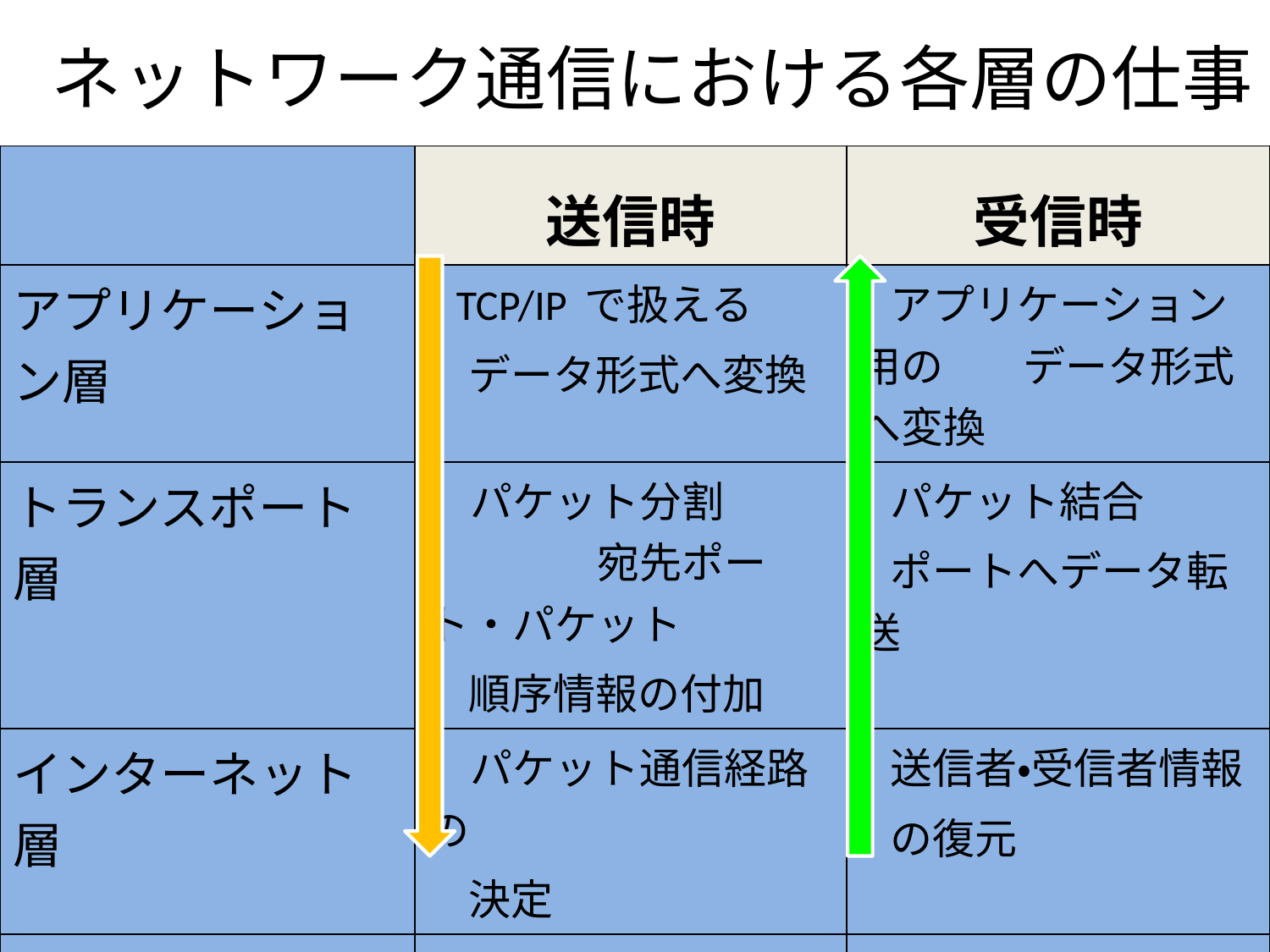

# ネットワーク通信における各層の仕事
|  | 送信時 | 受信時 |
| --- | --- | --- |
| アプリケーション層 | TCP/IP で扱える データ形式へ変換 | アプリケーション用の aデータ形式へ変換 |
| トランスポート層 | パケット分割 　宛先ポート・パケット 順序情報の付加 | パケット結合 ポートへデータ転送 |
| インターネット層 | パケット通信経路の 決定 | 送信者・受信者情報 の復元 |
| ネットワーク インターフェース層 | データ ↓ (変換) 　電気信号 | データ ↑ (変換) 　電気信号 |